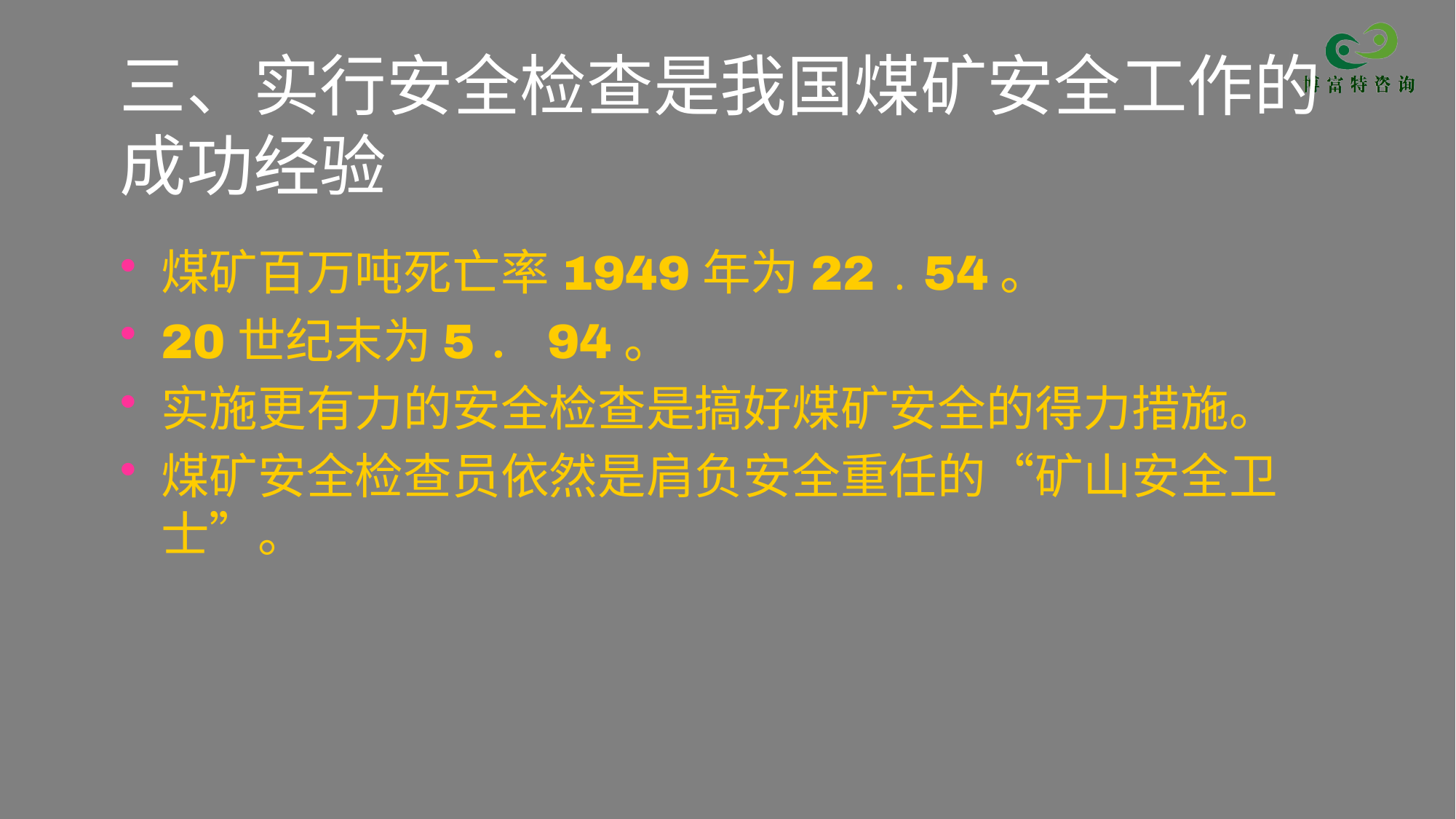

# 三、实行安全检查是我国煤矿安全工作的成功经验
煤矿百万吨死亡率1949年为22﹒54。
20世纪末为5．94。
实施更有力的安全检查是搞好煤矿安全的得力措施。
煤矿安全检查员依然是肩负安全重任的“矿山安全卫士”。